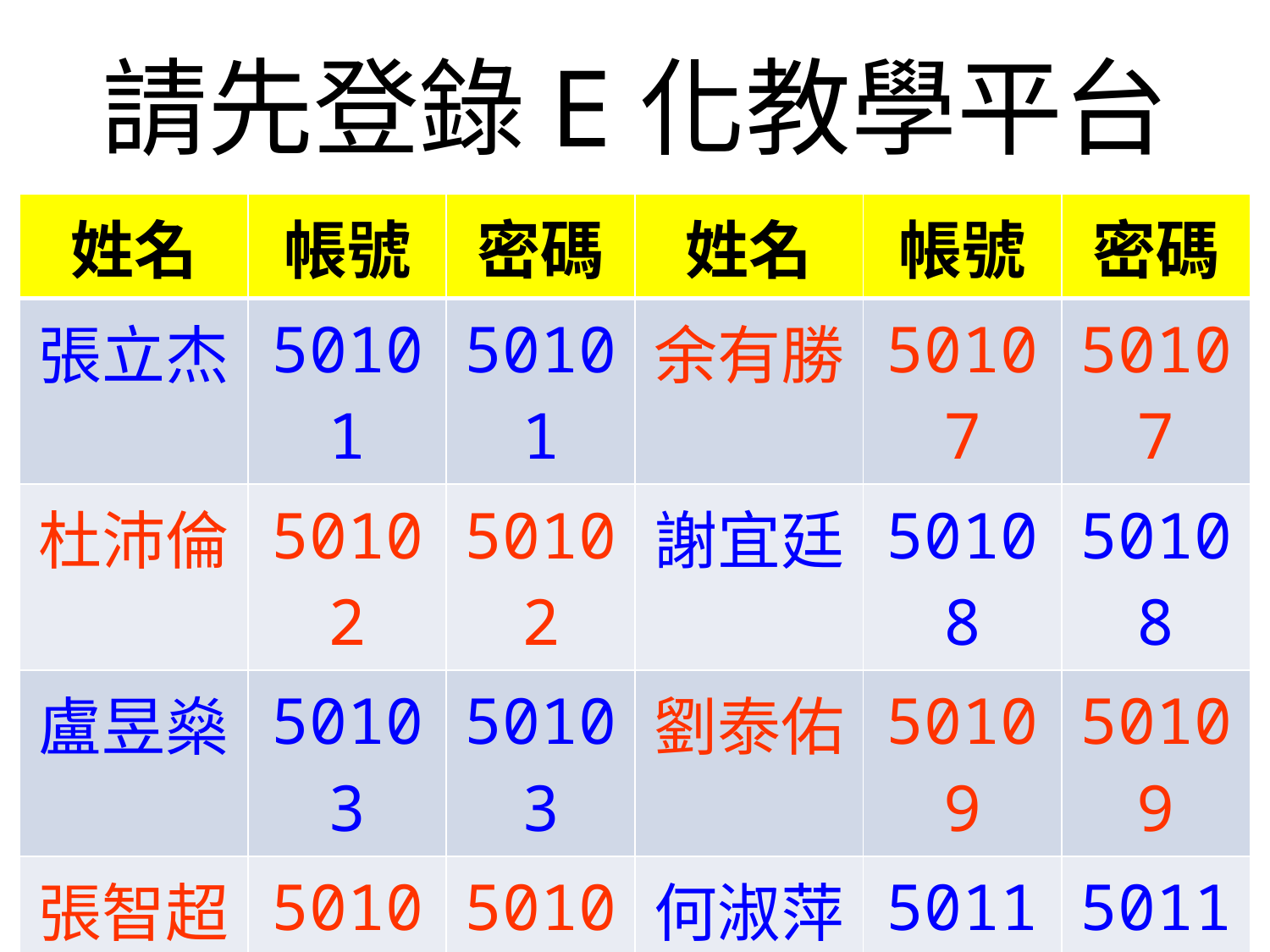

# 請先登錄E化教學平台
| 姓名 | 帳號 | 密碼 | 姓名 | 帳號 | 密碼 |
| --- | --- | --- | --- | --- | --- |
| 張立杰 | 50101 | 50101 | 余有勝 | 50107 | 50107 |
| 杜沛倫 | 50102 | 50102 | 謝宜廷 | 50108 | 50108 |
| 盧昱燊 | 50103 | 50103 | 劉泰佑 | 50109 | 50109 |
| 張智超 | 50104 | 50104 | 何淑萍 | 50110 | 50110 |
| 李宜玲 | 50105 | 50105 | 李國華 | 50111 | 50111 |
| 張沁全 | 50106 | 50106 |  |  |  |